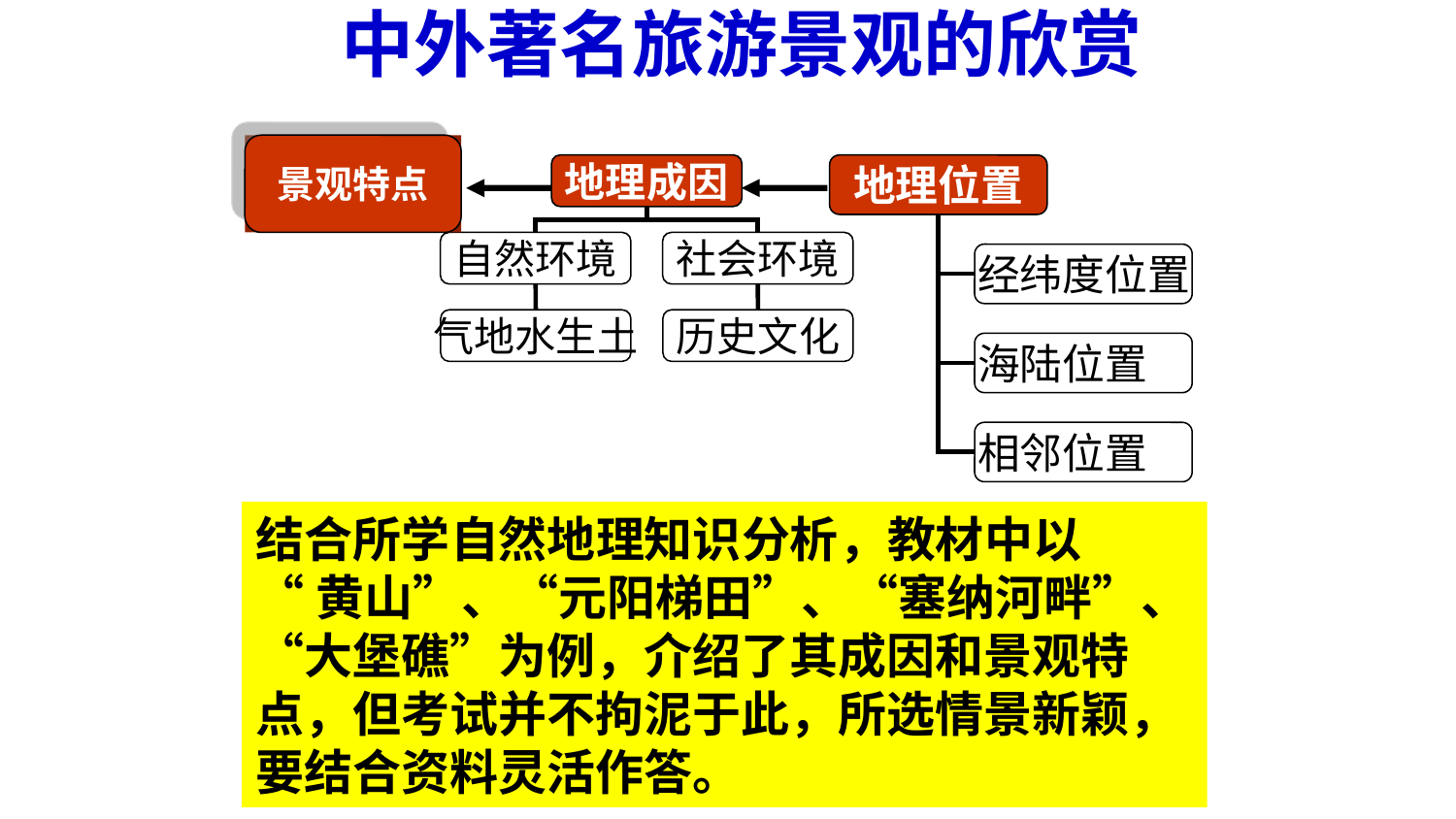

中外著名旅游景观的欣赏

景观特点

地理成因
自然环境
社会环境
气地水生土
历史文化

地理位置
经纬度位置
海陆位置
相邻位置

结合所学自然地理知识分析，教材中以
“黄山”、“元阳梯田”、“塞纳河畔”、“大堡礁”为例，介绍了其成因和景观特点，但考试并不拘泥于此，所选情景新颖，要结合资料灵活作答。